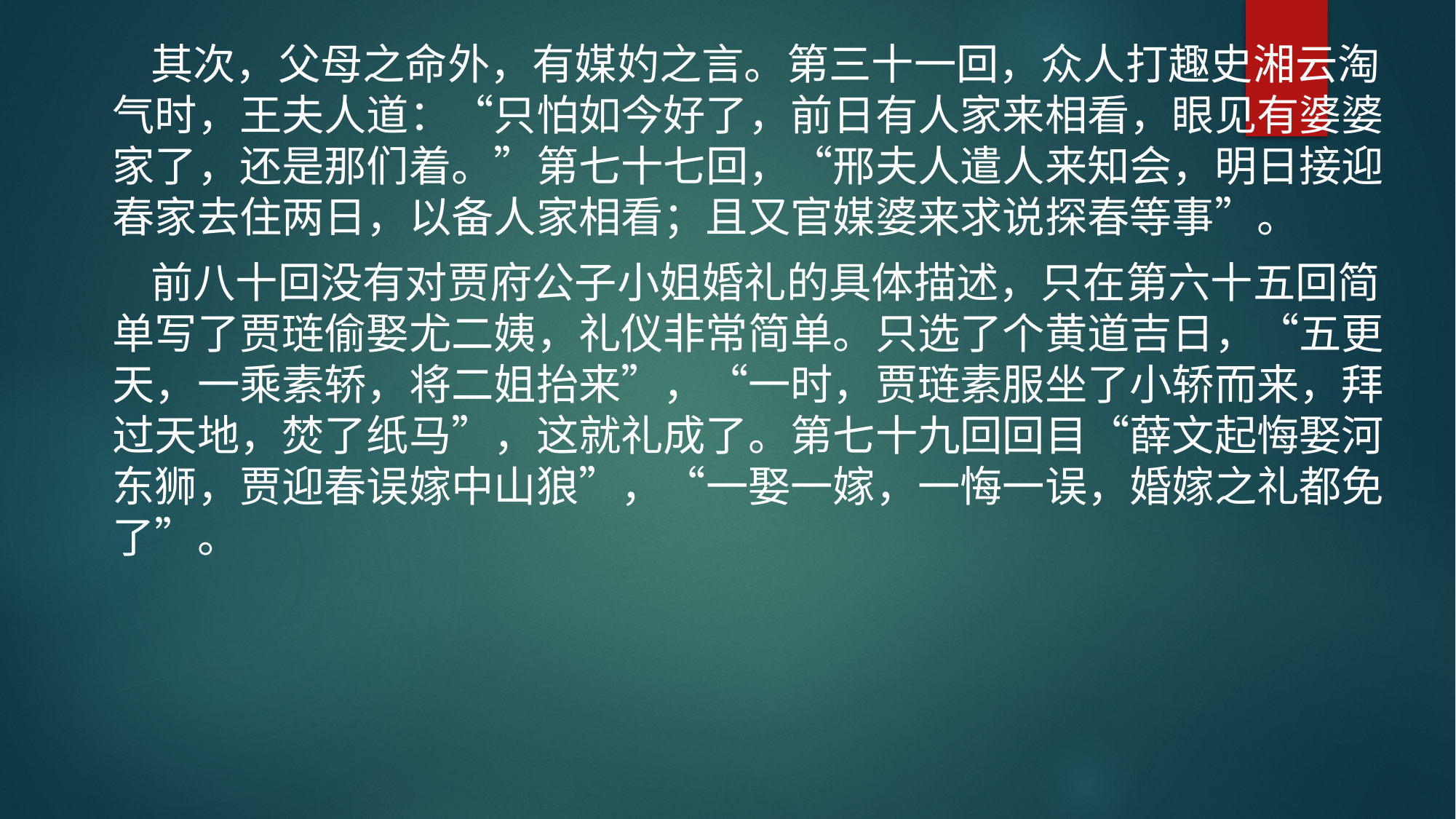

其次，父母之命外，有媒妁之言。第三十一回，众人打趣史湘云淘气时，王夫人道：“只怕如今好了，前日有人家来相看，眼见有婆婆家了，还是那们着。”第七十七回，“邢夫人遣人来知会，明日接迎春家去住两日，以备人家相看；且又官媒婆来求说探春等事”。
   前八十回没有对贾府公子小姐婚礼的具体描述，只在第六十五回简单写了贾琏偷娶尤二姨，礼仪非常简单。只选了个黄道吉日，“五更天，一乘素轿，将二姐抬来”，“一时，贾琏素服坐了小轿而来，拜过天地，焚了纸马”，这就礼成了。第七十九回回目“薛文起悔娶河东狮，贾迎春误嫁中山狼”，“一娶一嫁，一悔一误，婚嫁之礼都免了”。